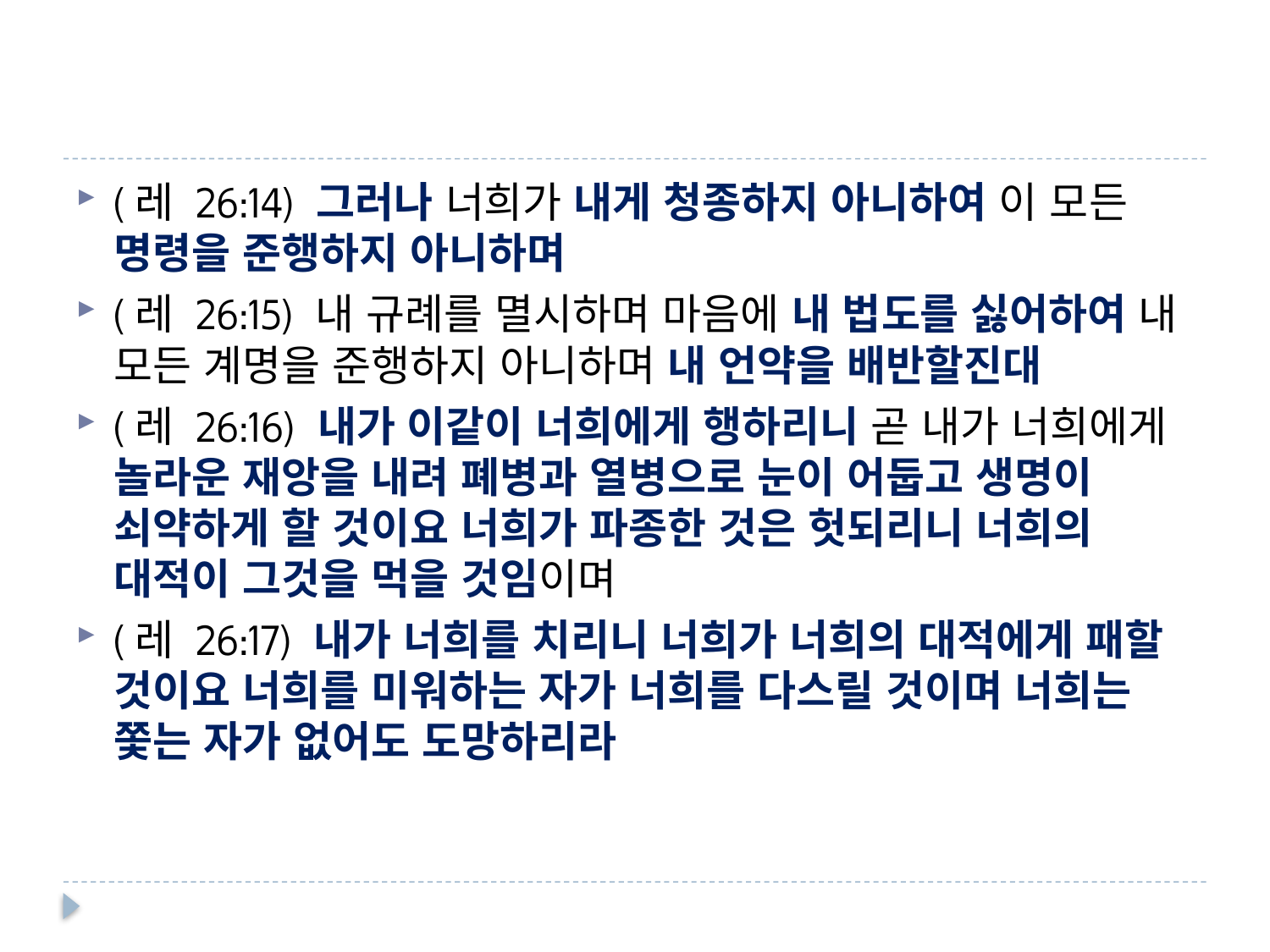

#
(레 26:14) 그러나 너희가 내게 청종하지 아니하여 이 모든 명령을 준행하지 아니하며
(레 26:15) 내 규례를 멸시하며 마음에 내 법도를 싫어하여 내 모든 계명을 준행하지 아니하며 내 언약을 배반할진대
(레 26:16) 내가 이같이 너희에게 행하리니 곧 내가 너희에게 놀라운 재앙을 내려 폐병과 열병으로 눈이 어둡고 생명이 쇠약하게 할 것이요 너희가 파종한 것은 헛되리니 너희의 대적이 그것을 먹을 것임이며
(레 26:17) 내가 너희를 치리니 너희가 너희의 대적에게 패할 것이요 너희를 미워하는 자가 너희를 다스릴 것이며 너희는 쫓는 자가 없어도 도망하리라